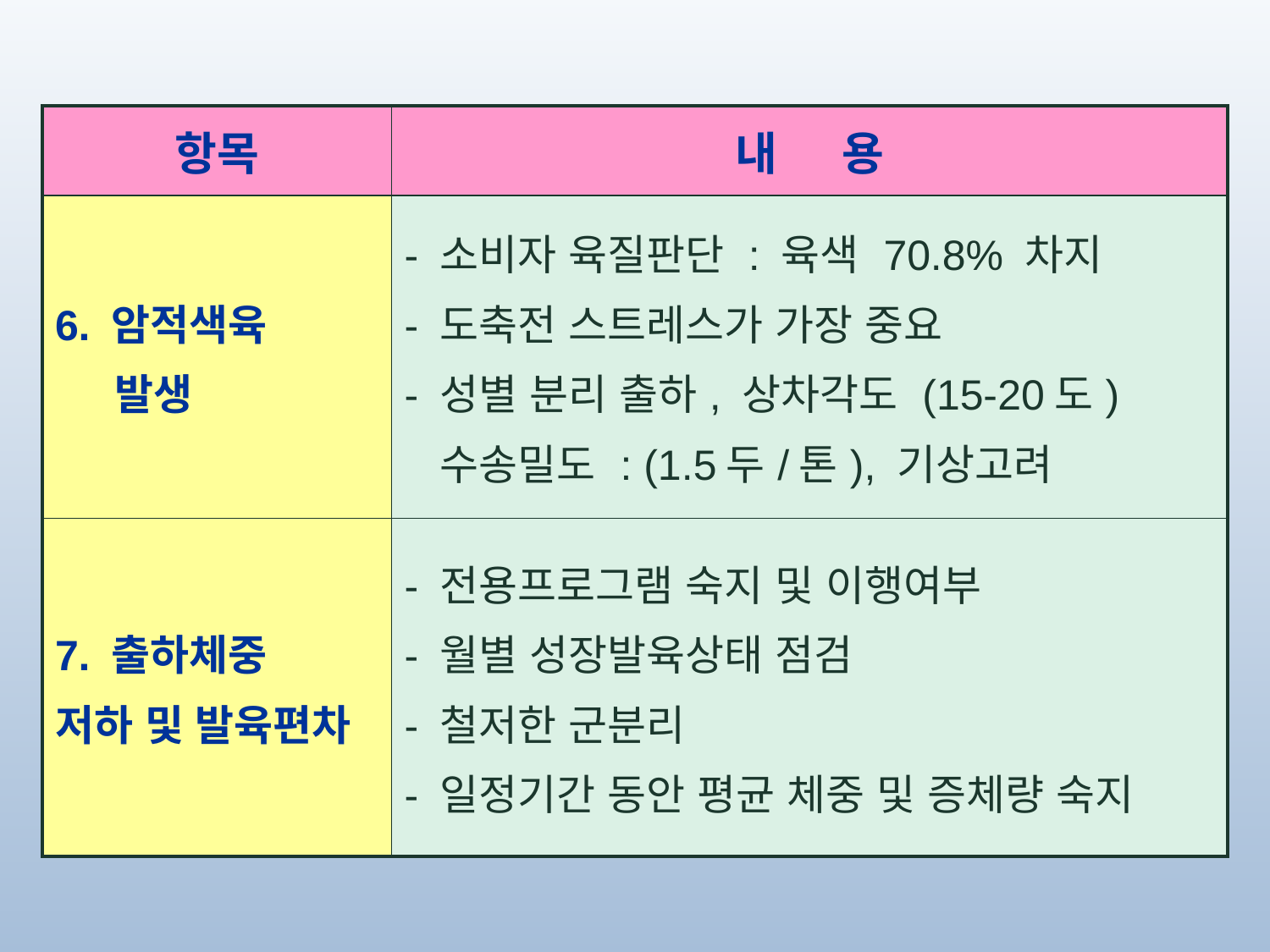

| 항목 | 내 용 |
| --- | --- |
| 6. 암적색육 발생 | - 소비자 육질판단 : 육색 70.8% 차지 - 도축전 스트레스가 가장 중요 - 성별 분리 출하, 상차각도 (15-20도) 수송밀도 : (1.5두/톤), 기상고려 |
| 7. 출하체중 저하 및 발육편차 | - 전용프로그램 숙지 및 이행여부 - 월별 성장발육상태 점검 - 철저한 군분리 - 일정기간 동안 평균 체중 및 증체량 숙지 |